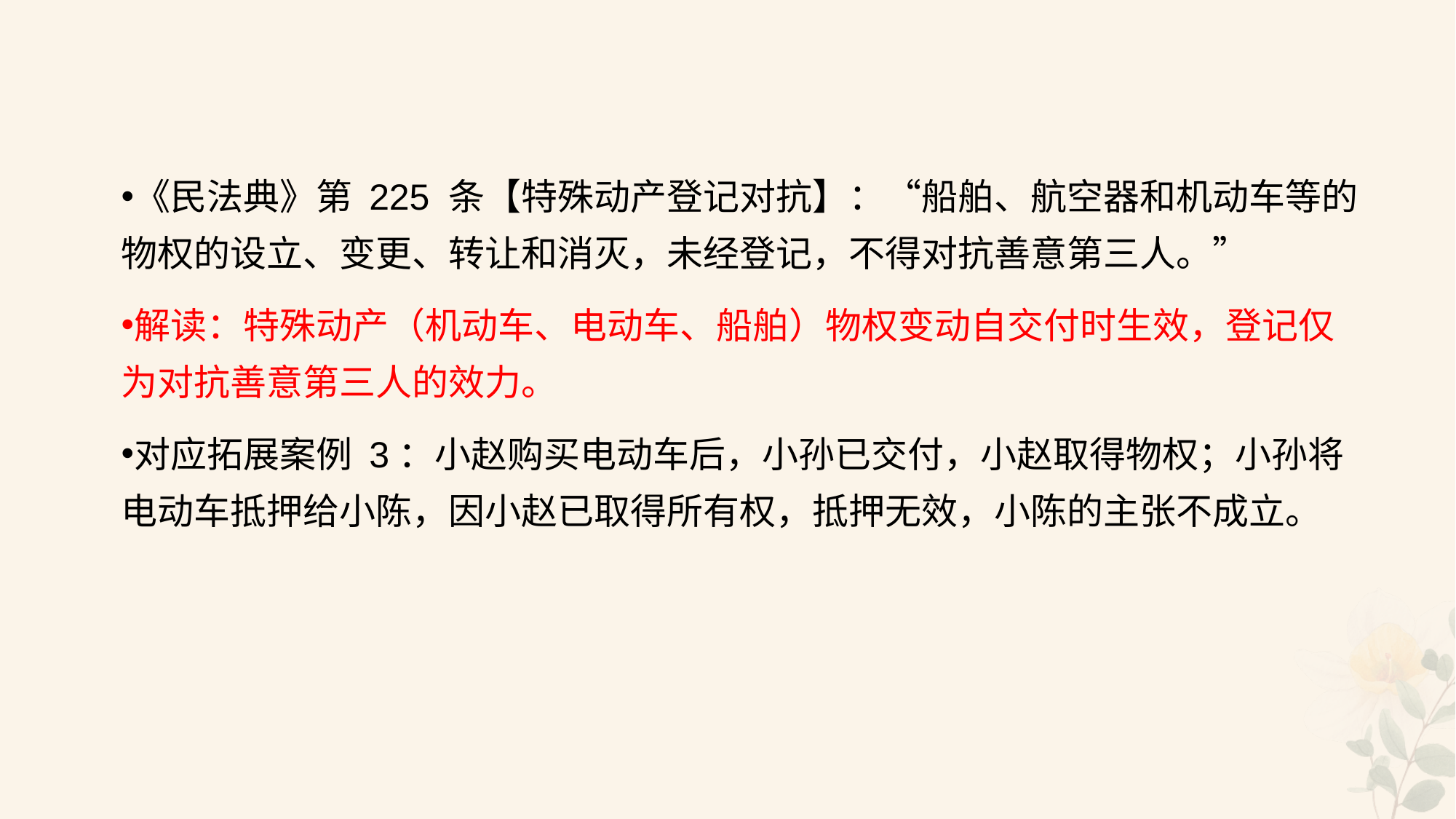

#
《民法典》第 225 条【特殊动产登记对抗】：“船舶、航空器和机动车等的物权的设立、变更、转让和消灭，未经登记，不得对抗善意第三人。”
解读：特殊动产（机动车、电动车、船舶）物权变动自交付时生效，登记仅为对抗善意第三人的效力。
对应拓展案例 3：小赵购买电动车后，小孙已交付，小赵取得物权；小孙将电动车抵押给小陈，因小赵已取得所有权，抵押无效，小陈的主张不成立。